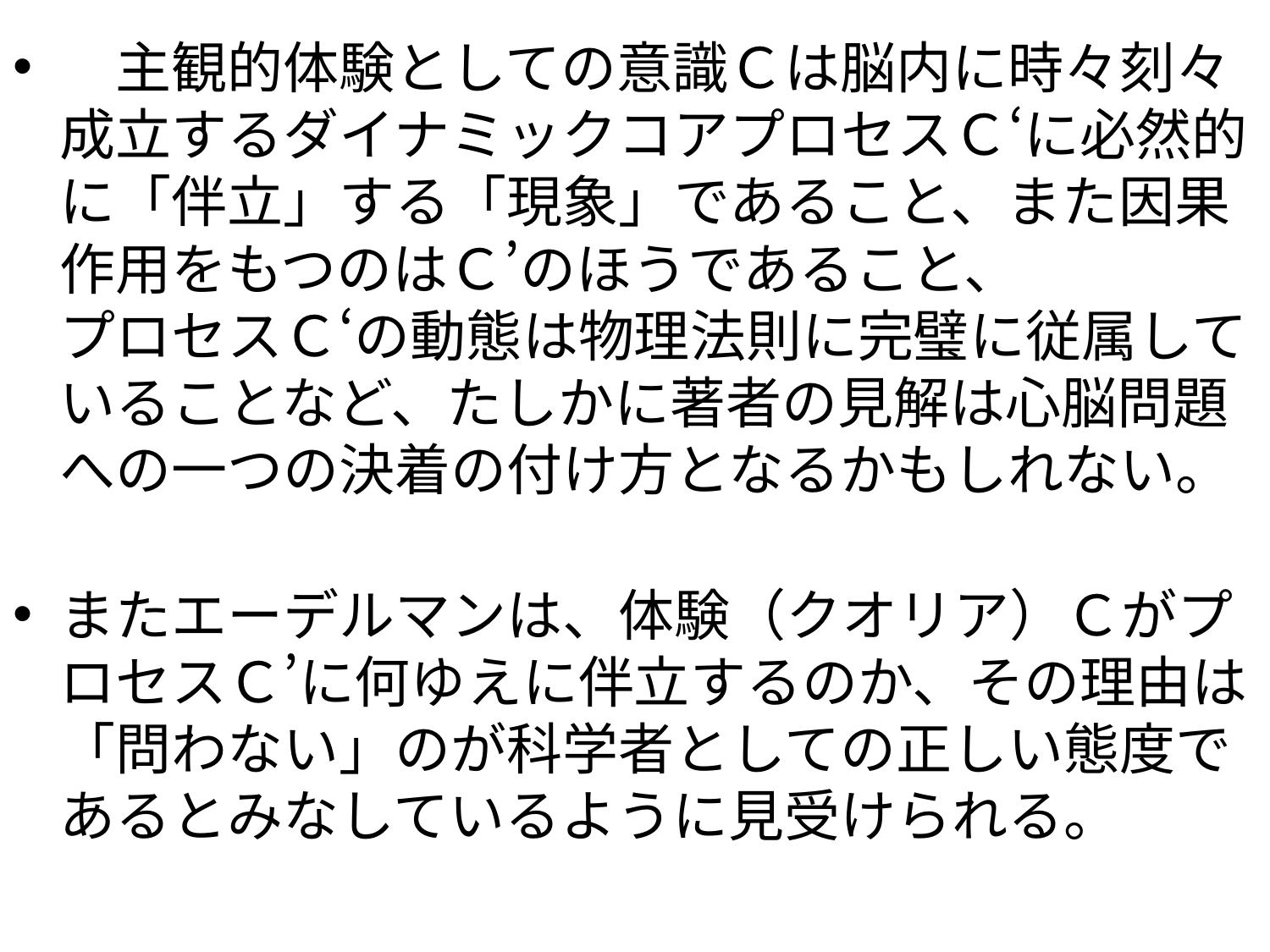

主観的体験としての意識Ｃは脳内に時々刻々成立するダイナミックコアプロセスＣ‘に必然的に「伴立」する「現象」であること、また因果作用をもつのはＣ’のほうであること、
プロセスＣ‘の動態は物理法則に完璧に従属していることなど、たしかに著者の見解は心脳問題への一つの決着の付け方となるかもしれない。
またエーデルマンは、体験（クオリア）ＣがプロセスＣ’に何ゆえに伴立するのか、その理由は「問わない」のが科学者としての正しい態度であるとみなしているように見受けられる。